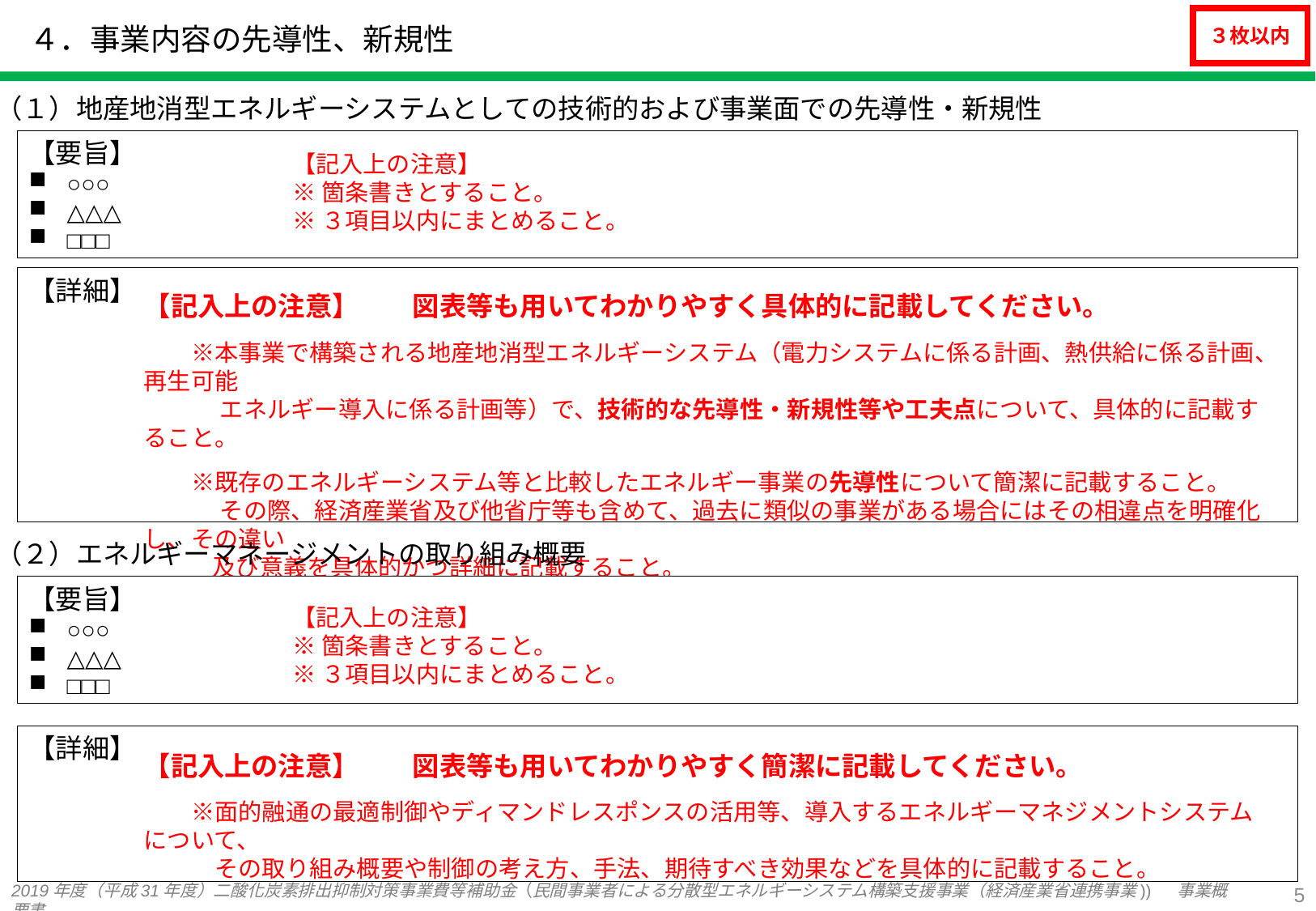

# ４．事業内容の先導性、新規性
３枚以内
（１）地産地消型エネルギーシステムとしての技術的および事業面での先導性・新規性
【要旨】
○○○
△△△
□□□
【記入上の注意】
※箇条書きとすること。
※３項目以内にまとめること。
【詳細】
【記入上の注意】　　図表等も用いてわかりやすく具体的に記載してください。

　　※本事業で構築される地産地消型エネルギーシステム（電力システムに係る計画、熱供給に係る計画、再生可能
　 　　エネルギー導入に係る計画等）で、技術的な先導性・新規性等や工夫点について、具体的に記載すること。

　　※既存のエネルギーシステム等と比較したエネルギー事業の先導性について簡潔に記載すること。
　 　　その際、経済産業省及び他省庁等も含めて、過去に類似の事業がある場合にはその相違点を明確化し、その違い
   　　及び意義を具体的かつ詳細に記載すること。

（２）エネルギーマネージメントの取り組み概要
【要旨】
○○○
△△△
□□□
【記入上の注意】
※箇条書きとすること。
※３項目以内にまとめること。
【詳細】
【記入上の注意】　　図表等も用いてわかりやすく簡潔に記載してください。

　　※面的融通の最適制御やディマンドレスポンスの活用等、導入するエネルギーマネジメントシステムについて、
　　　その取り組み概要や制御の考え方、手法、期待すべき効果などを具体的に記載すること。

5